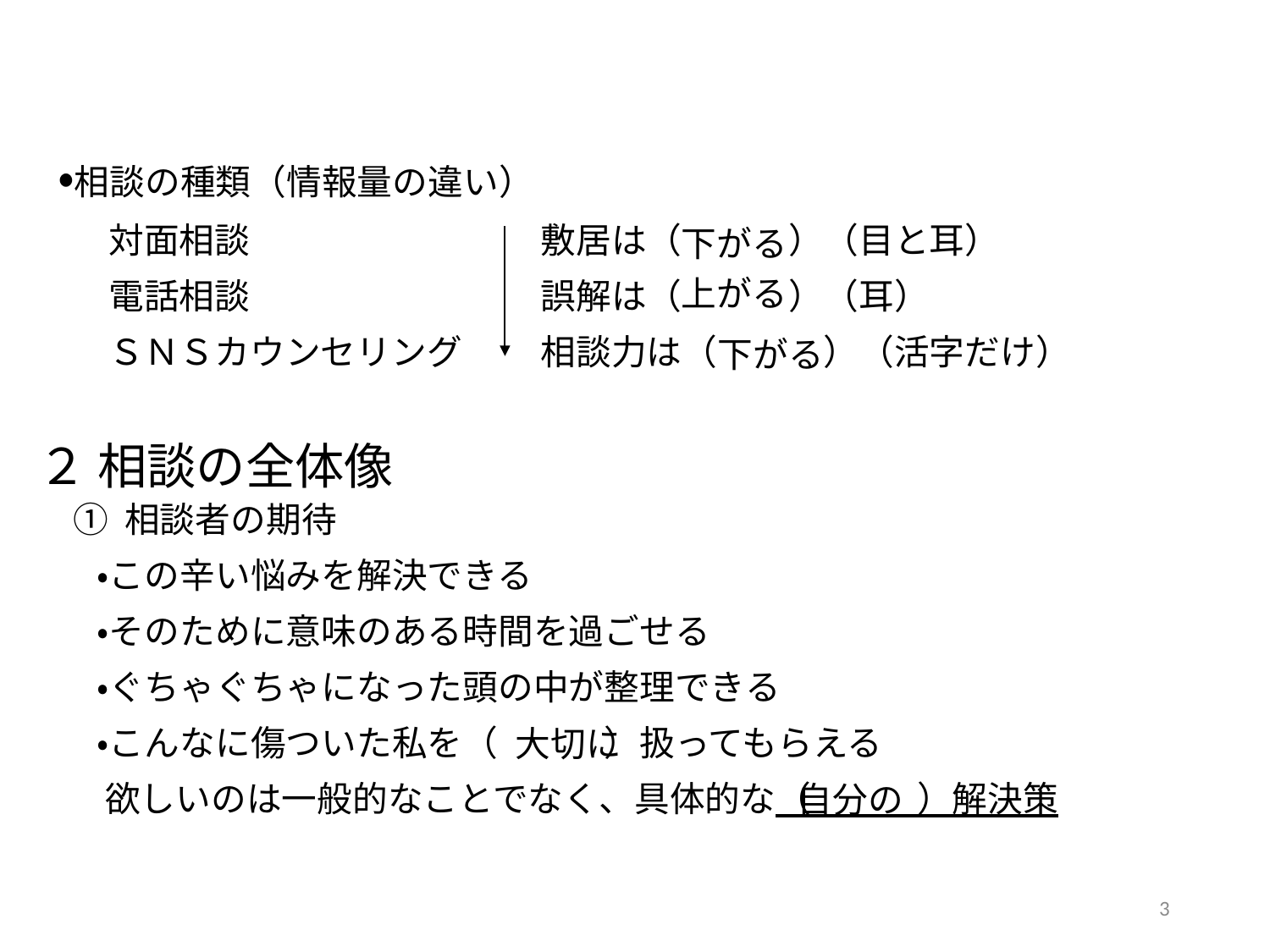

・相談の種類（情報量の違い）
　  対面相談　　　　　　　　 敷居は（　　　）（目と耳）
　  電話相談　　　　　　　　 誤解は（　　　）（耳）
　  ＳＮＳカウンセリング　　 相談力は（　　　）（活字だけ）
下がる
上がる
下がる
# ２ 相談の全体像
① 相談者の期待
  ・この辛い悩みを解決できる
  ・そのために意味のある時間を過ごせる
  ・ぐちゃぐちゃになった頭の中が整理できる
  ・こんなに傷ついた私を（　　　）扱ってもらえる
   欲しいのは一般的なことでなく、具体的な（　　　）解決策
大切に
自分の
3